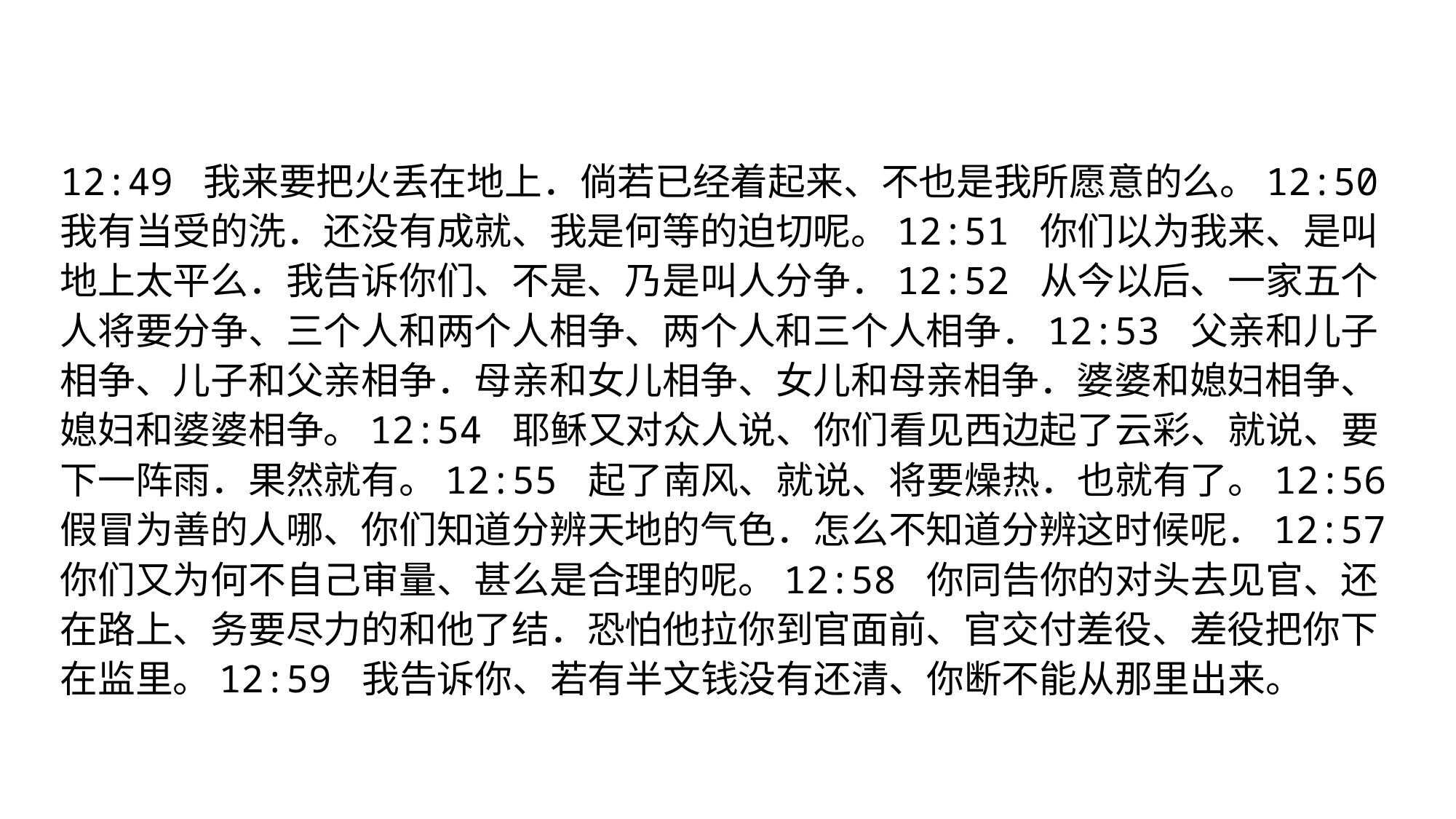

#
12:49 我来要把火丢在地上．倘若已经着起来、不也是我所愿意的么。12:50 我有当受的洗．还没有成就、我是何等的迫切呢。12:51 你们以为我来、是叫地上太平么．我告诉你们、不是、乃是叫人分争．12:52 从今以后、一家五个人将要分争、三个人和两个人相争、两个人和三个人相争．12:53 父亲和儿子相争、儿子和父亲相争．母亲和女儿相争、女儿和母亲相争．婆婆和媳妇相争、媳妇和婆婆相争。12:54 耶稣又对众人说、你们看见西边起了云彩、就说、要下一阵雨．果然就有。12:55 起了南风、就说、将要燥热．也就有了。12:56 假冒为善的人哪、你们知道分辨天地的气色．怎么不知道分辨这时候呢．12:57 你们又为何不自己审量、甚么是合理的呢。12:58 你同告你的对头去见官、还在路上、务要尽力的和他了结．恐怕他拉你到官面前、官交付差役、差役把你下在监里。12:59 我告诉你、若有半文钱没有还清、你断不能从那里出来。